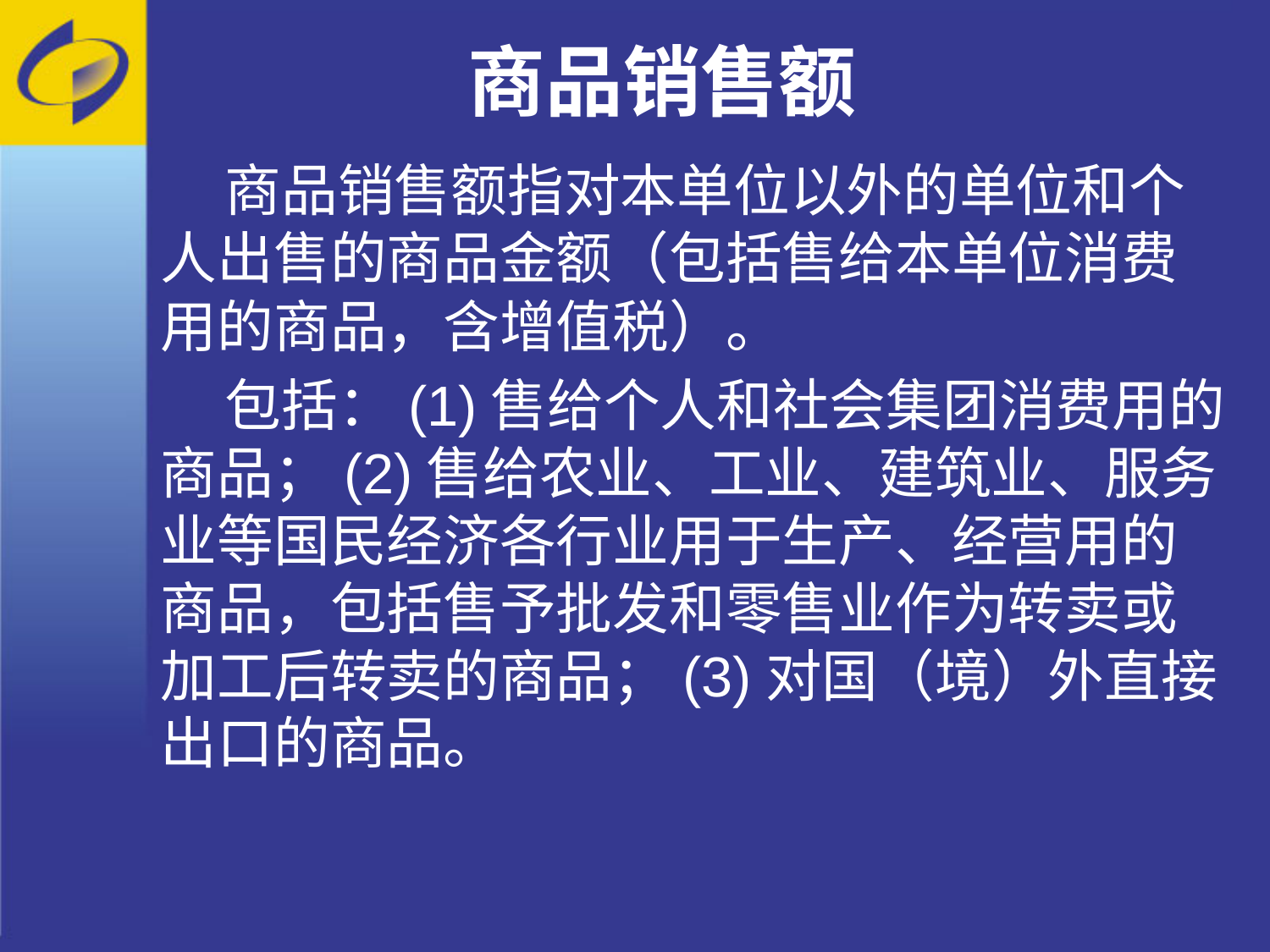

# 商品销售额
    商品销售额指对本单位以外的单位和个人出售的商品金额（包括售给本单位消费用的商品，含增值税）。
    包括：(1)售给个人和社会集团消费用的商品；(2)售给农业、工业、建筑业、服务业等国民经济各行业用于生产、经营用的商品，包括售予批发和零售业作为转卖或加工后转卖的商品；(3)对国（境）外直接出口的商品。